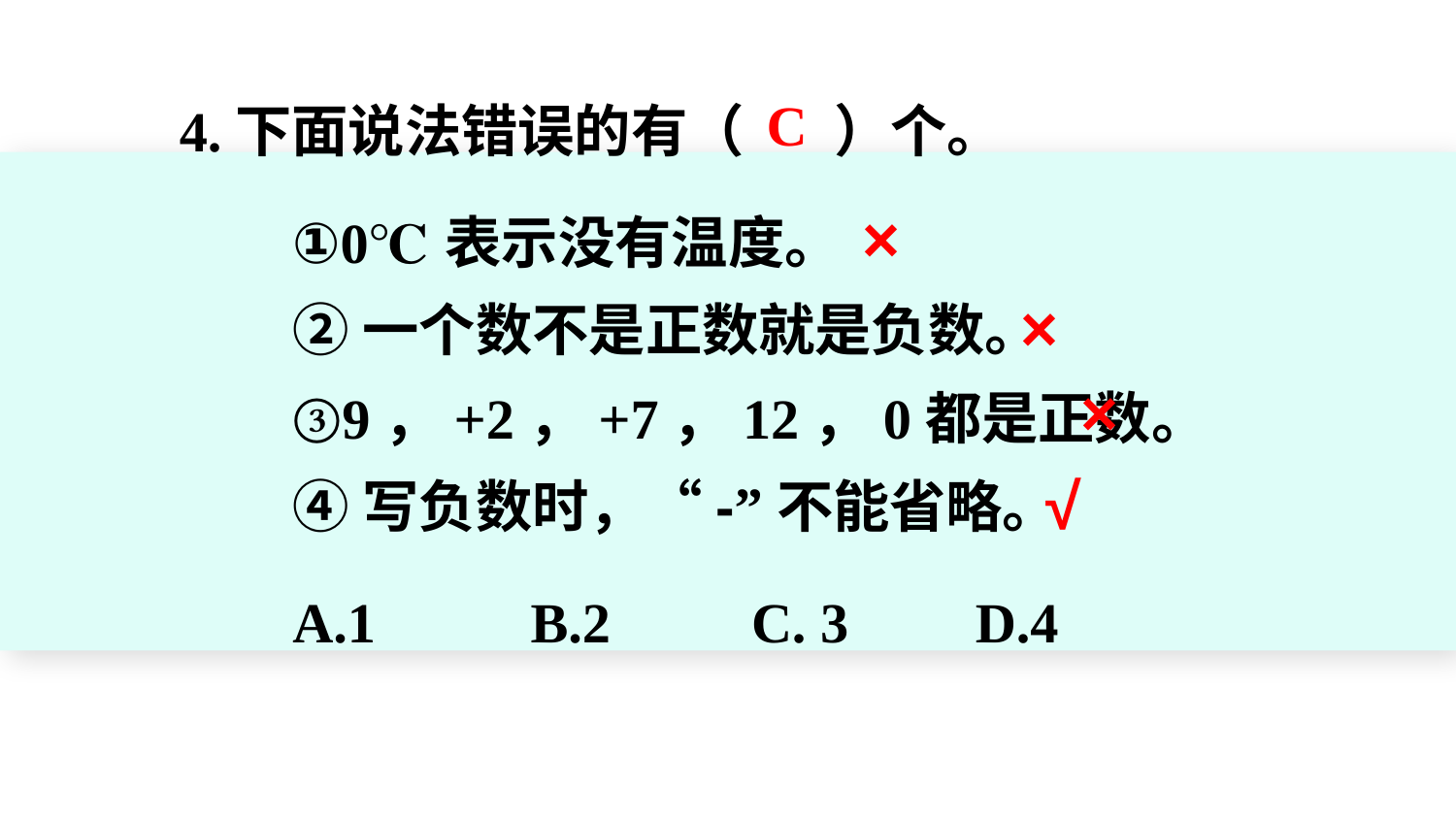

C
4.下面说法错误的有（       ）个。
①0℃表示没有温度。
②一个数不是正数就是负数。
③9，+2，+7，12，0都是正数。
④写负数时，“-”不能省略。
×
×
×
√
A.1           B.2          C. 3         D.4